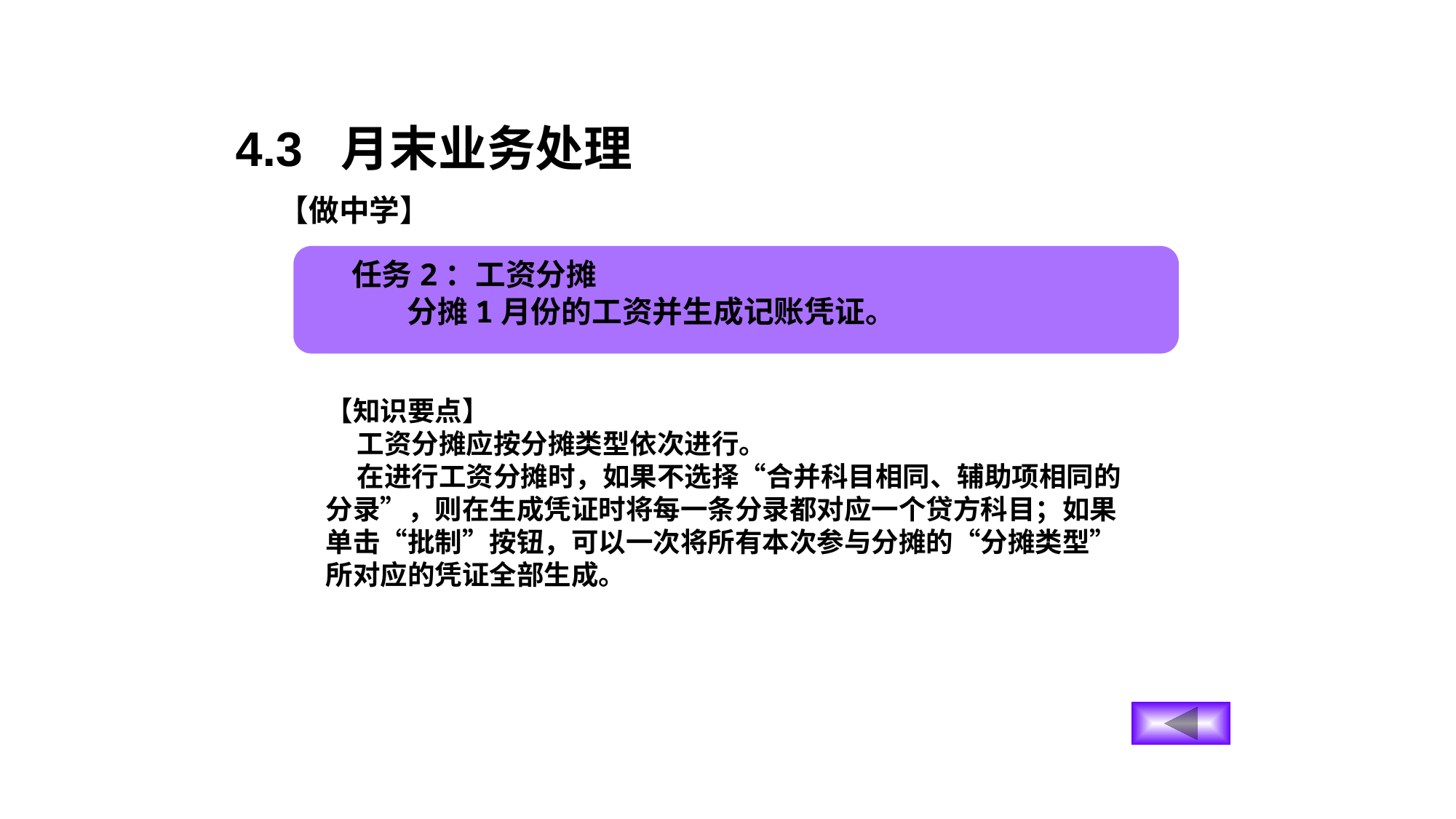

4.3  月末业务处理
【做中学】

任务2：工资分摊
       分摊1月份的工资并生成记账凭证。
【知识要点】
    工资分摊应按分摊类型依次进行。
    在进行工资分摊时，如果不选择“合并科目相同、辅助项相同的分录”，则在生成凭证时将每一条分录都对应一个贷方科目；如果单击“批制”按钮，可以一次将所有本次参与分摊的“分摊类型”所对应的凭证全部生成。